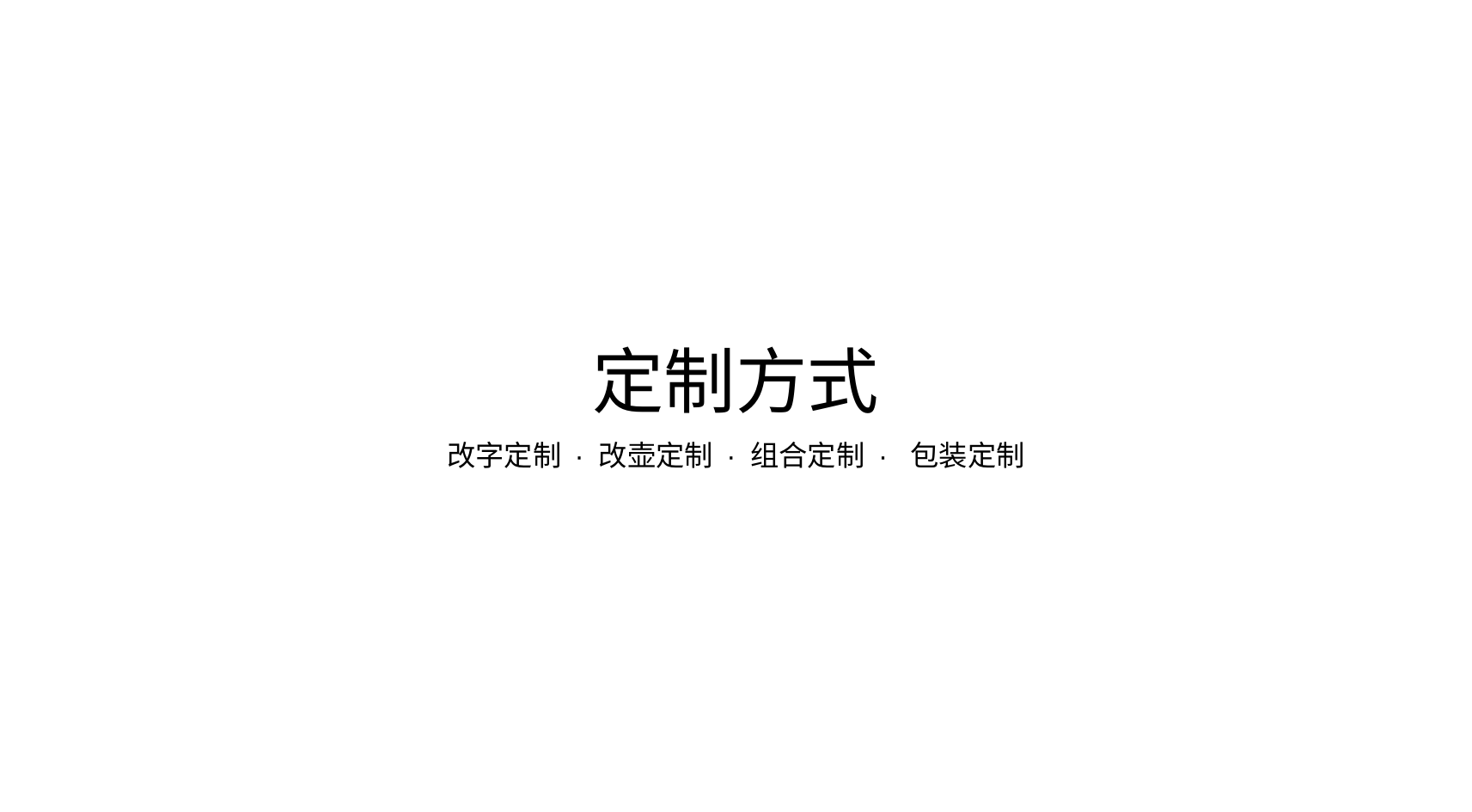

定制方式
改字定制 · 改壶定制 · 组合定制 ·  包装定制